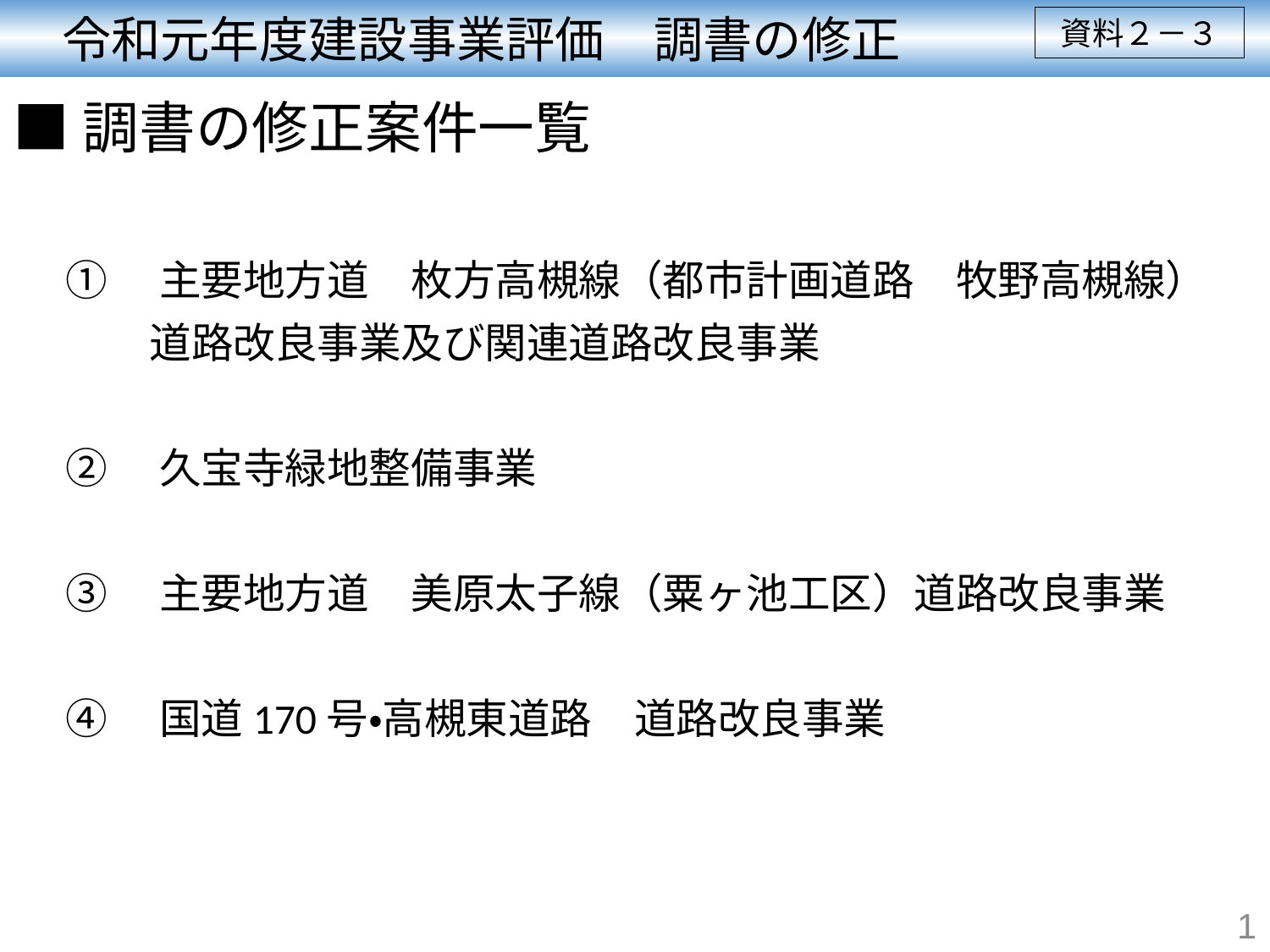

令和元年度建設事業評価　調書の修正
資料２－３
# ■調書の修正案件一覧
①　主要地方道　枚方高槻線（都市計画道路　牧野高槻線）
　　道路改良事業及び関連道路改良事業

②　久宝寺緑地整備事業

③　主要地方道　美原太子線（粟ヶ池工区）道路改良事業

④　国道170号・高槻東道路　道路改良事業
1